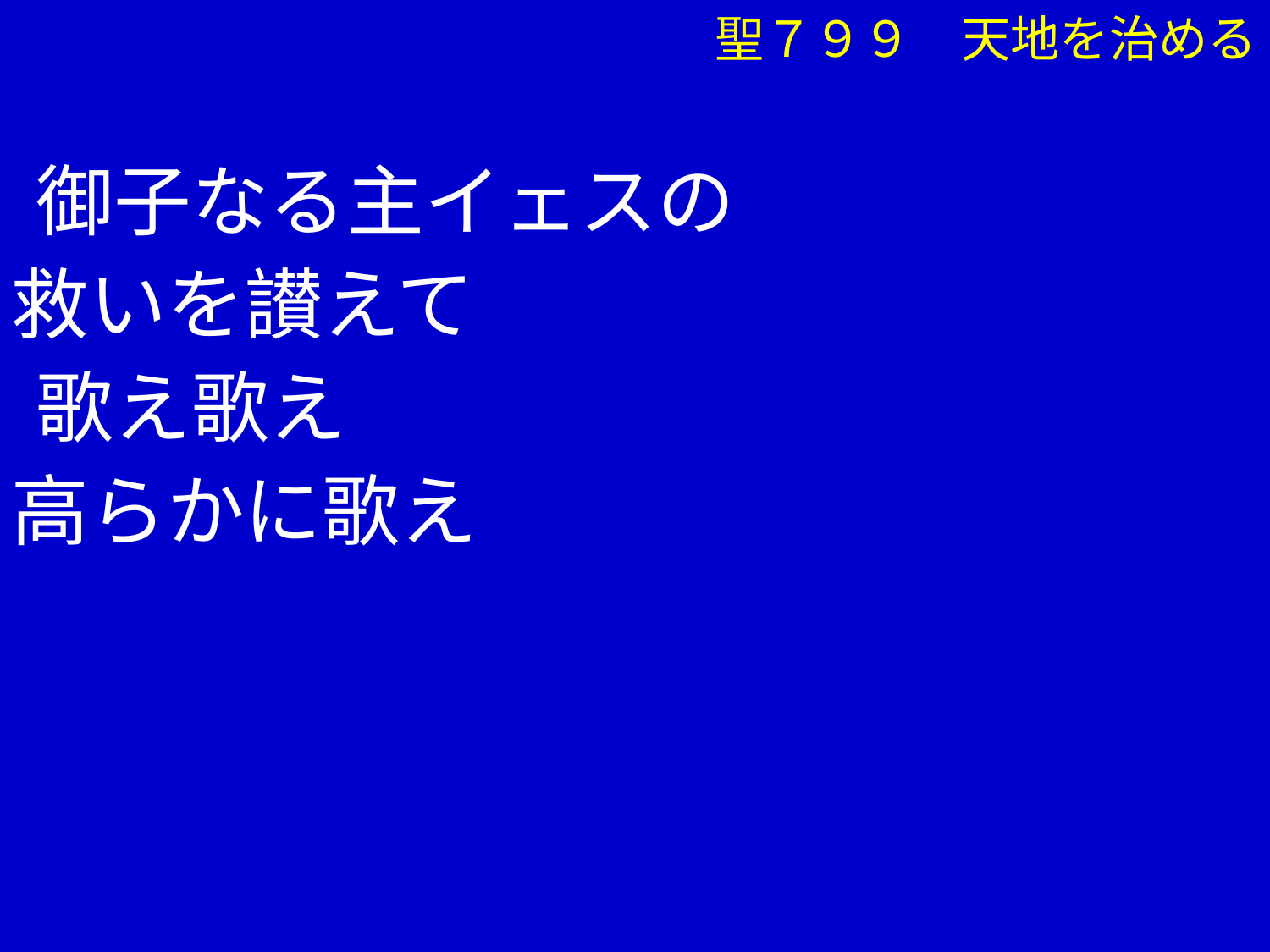

聖７９９　天地を治める

　 御子なる主イェスの
   救いを讃えて
　 歌え歌え
   高らかに歌え